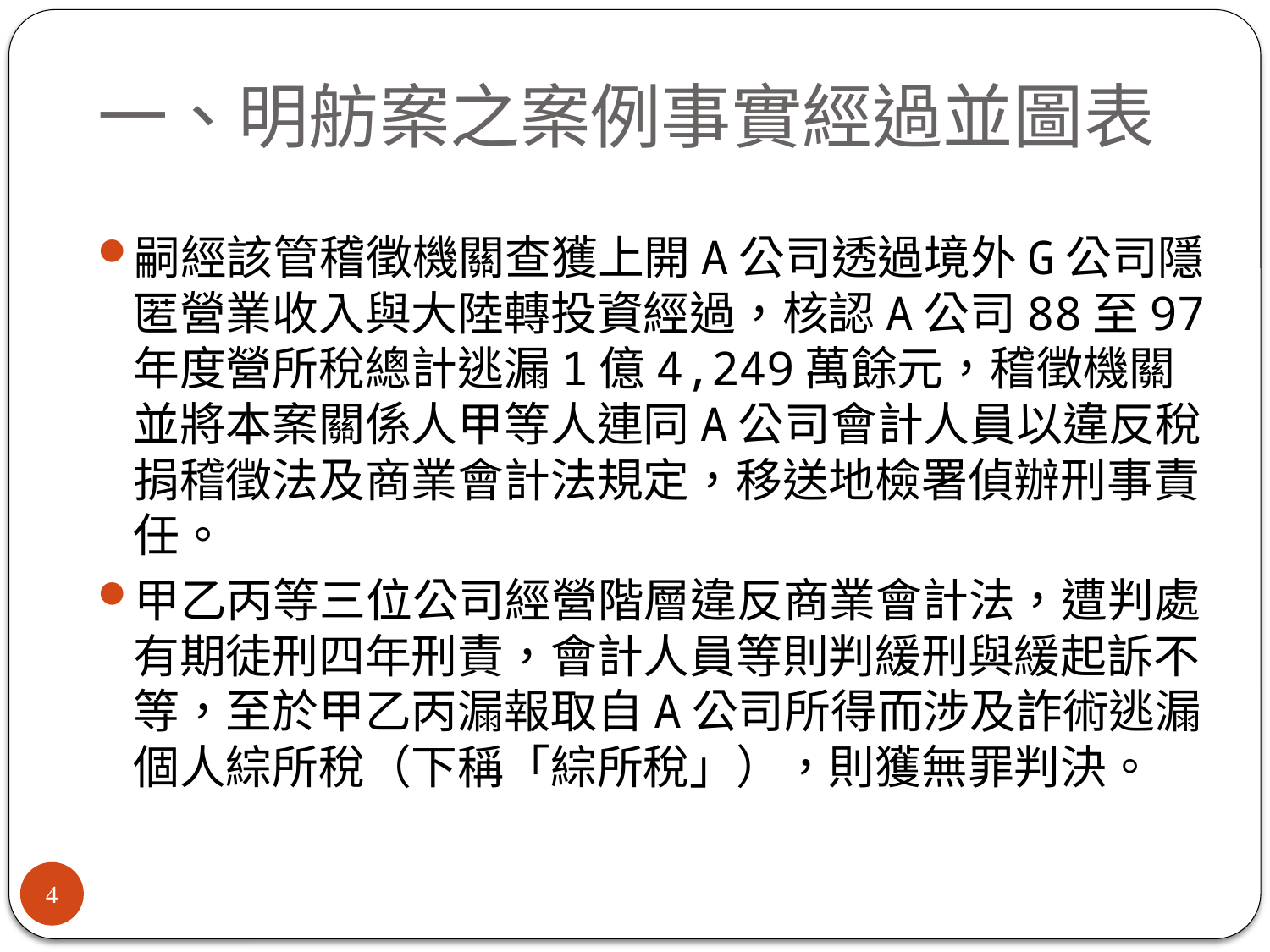

# 一、明舫案之案例事實經過並圖表
嗣經該管稽徵機關查獲上開A公司透過境外G公司隱匿營業收入與大陸轉投資經過，核認A公司88至97年度營所稅總計逃漏1億4,249萬餘元，稽徵機關並將本案關係人甲等人連同A公司會計人員以違反稅捐稽徵法及商業會計法規定，移送地檢署偵辦刑事責任。
甲乙丙等三位公司經營階層違反商業會計法，遭判處有期徒刑四年刑責，會計人員等則判緩刑與緩起訴不等，至於甲乙丙漏報取自A公司所得而涉及詐術逃漏個人綜所稅（下稱「綜所稅」），則獲無罪判決。
4